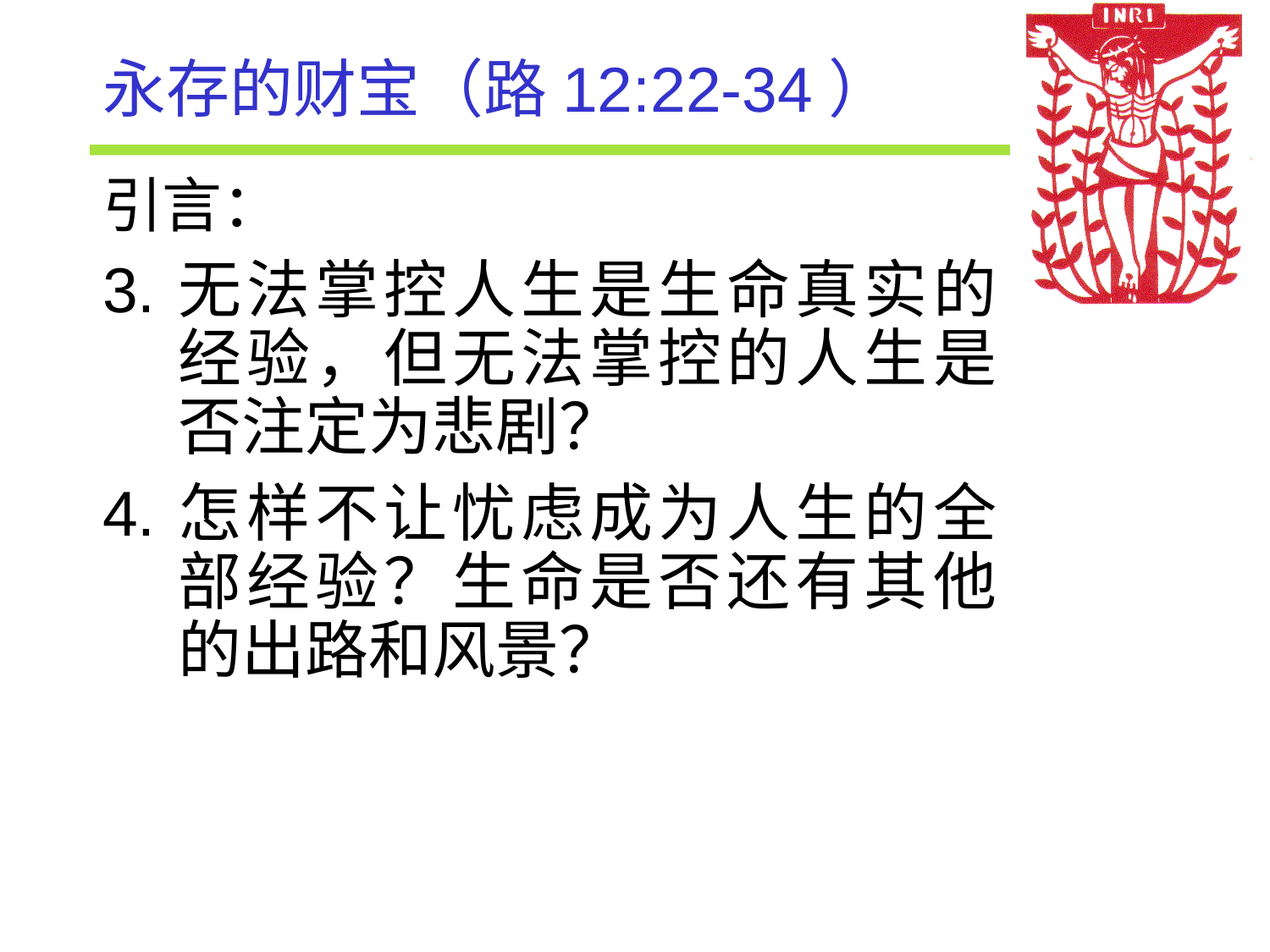

# 永存的财宝（路12:22-34）
引言：
无法掌控人生是生命真实的经验，但无法掌控的人生是否注定为悲剧？
怎样不让忧虑成为人生的全部经验？生命是否还有其他的出路和风景？